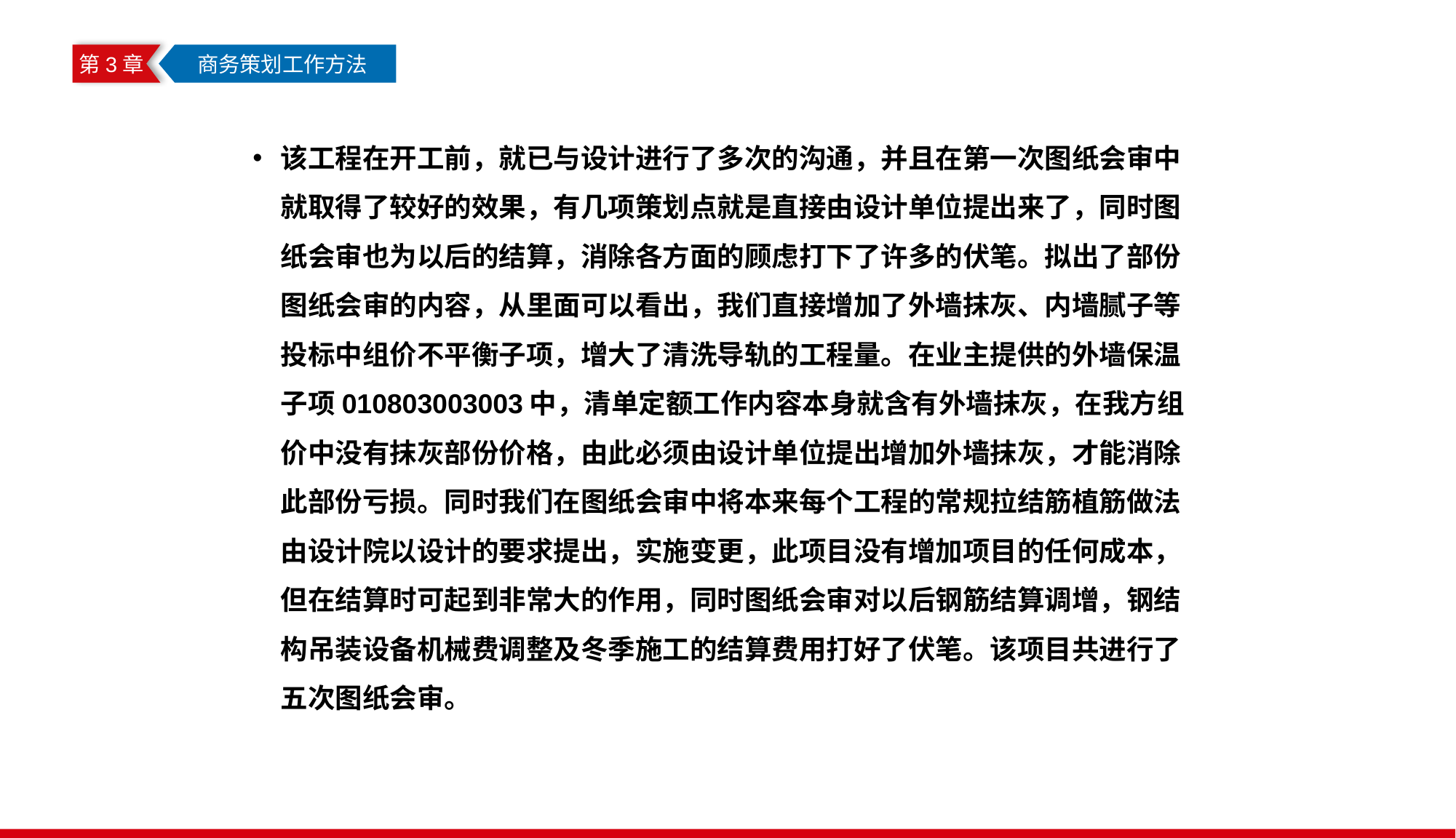

第3章
    商务策划工作方法
该工程在开工前，就已与设计进行了多次的沟通，并且在第一次图纸会审中就取得了较好的效果，有几项策划点就是直接由设计单位提出来了，同时图纸会审也为以后的结算，消除各方面的顾虑打下了许多的伏笔。拟出了部份图纸会审的内容，从里面可以看出，我们直接增加了外墙抹灰、内墙腻子等投标中组价不平衡子项，增大了清洗导轨的工程量。在业主提供的外墙保温子项010803003003中，清单定额工作内容本身就含有外墙抹灰，在我方组价中没有抹灰部份价格，由此必须由设计单位提出增加外墙抹灰，才能消除此部份亏损。同时我们在图纸会审中将本来每个工程的常规拉结筋植筋做法由设计院以设计的要求提出，实施变更，此项目没有增加项目的任何成本，但在结算时可起到非常大的作用，同时图纸会审对以后钢筋结算调增，钢结构吊装设备机械费调整及冬季施工的结算费用打好了伏笔。该项目共进行了五次图纸会审。